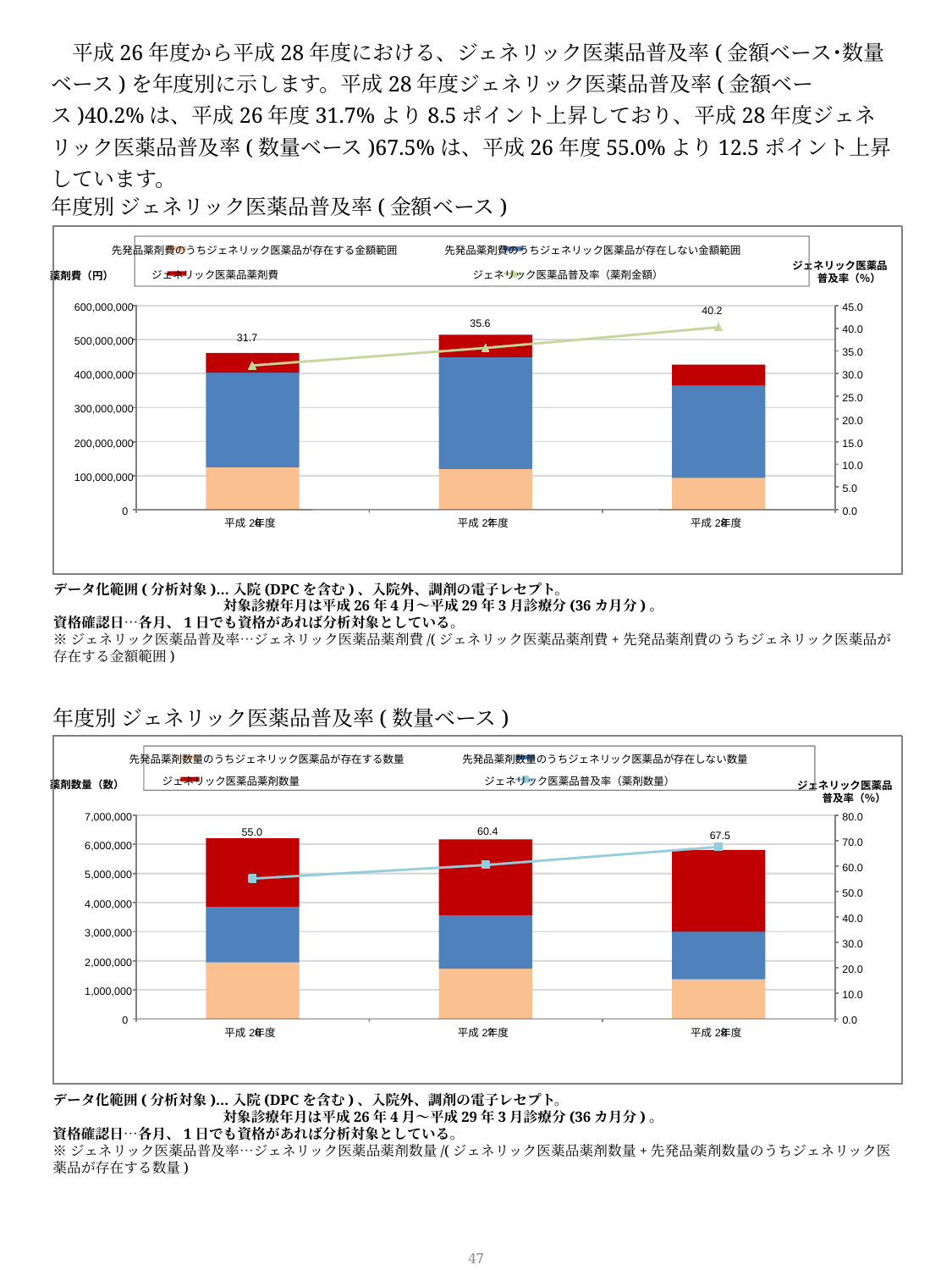

平成26年度から平成28年度における、ジェネリック医薬品普及率(金額ベース･数量ベース)を年度別に示します。平成28年度ジェネリック医薬品普及率(金額ベース)40.2%は、平成26年度31.7%より8.5ポイント上昇しており、平成28年度ジェネリック医薬品普及率(数量ベース)67.5%は、平成26年度55.0%より12.5ポイント上昇しています。
年度別 ジェネリック医薬品普及率(金額ベース)

先発品薬剤費のうちジェネリック医薬品が存在する金額範囲
先発品薬剤費のうちジェネリック医薬品が存在しない金額範囲

ジェネリック医薬品
ジェネリック医薬品薬剤費
ジェネリック医薬品普及率（薬剤金額）
薬剤費（円）

普及率（％）

600,000,000
45.0
40.2

35.6
40.0

31.7
500,000,000

35.0

400,000,000
30.0
25.0
300,000,000
20.0
200,000,000
15.0
10.0

100,000,000
5.0
0
0.0

平成
26
年度
平成
27
年度
平成
28
年度
データ化範囲(分析対象)…入院(DPCを含む)、入院外、調剤の電子レセプト。
　　　　　　　　　　　　対象診療年月は平成26年4月～平成29年3月診療分(36カ月分)。
資格確認日…各月、1日でも資格があれば分析対象としている。
※ジェネリック医薬品普及率…ジェネリック医薬品薬剤費/(ジェネリック医薬品薬剤費+先発品薬剤費のうちジェネリック医薬品が存在する金額範囲)
年度別 ジェネリック医薬品普及率(数量ベース)

先発品薬剤数量のうちジェネリック医薬品が存在する数量
先発品薬剤数量のうちジェネリック医薬品が存在しない数量

ジェネリック医薬品薬剤数量
ジェネリック医薬品普及率（薬剤数量）

薬剤数量（数）

ジェネリック医薬品
普及率（％）
7,000,000
80.0

60.4
55.0
67.5
70.0

6,000,000

60.0

5,000,000

50.0
4,000,000

40.0
3,000,000
30.0
2,000,000

20.0
1,000,000
10.0
0
0.0

平成
26
年度
平成
27
年度
平成
28
年度
データ化範囲(分析対象)…入院(DPCを含む)、入院外、調剤の電子レセプト。
　　　　　　　　　　　　対象診療年月は平成26年4月～平成29年3月診療分(36カ月分)。
資格確認日…各月、1日でも資格があれば分析対象としている。
※ジェネリック医薬品普及率…ジェネリック医薬品薬剤数量/(ジェネリック医薬品薬剤数量+先発品薬剤数量のうちジェネリック医薬品が存在する数量)
47